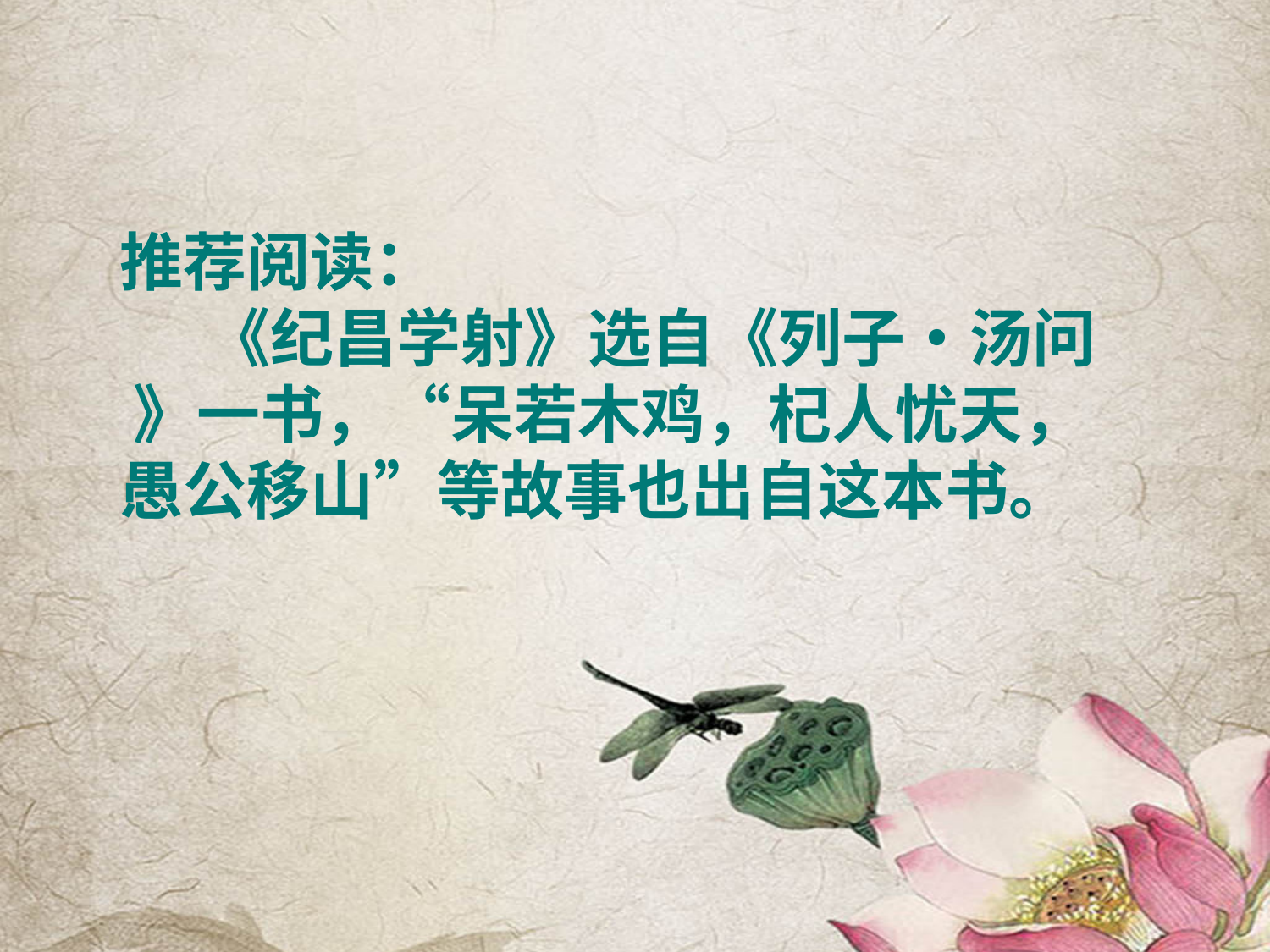

推荐阅读：
     《纪昌学射》选自《列子•汤问 》一书，“呆若木鸡，杞人忧天，愚公移山”等故事也出自这本书。